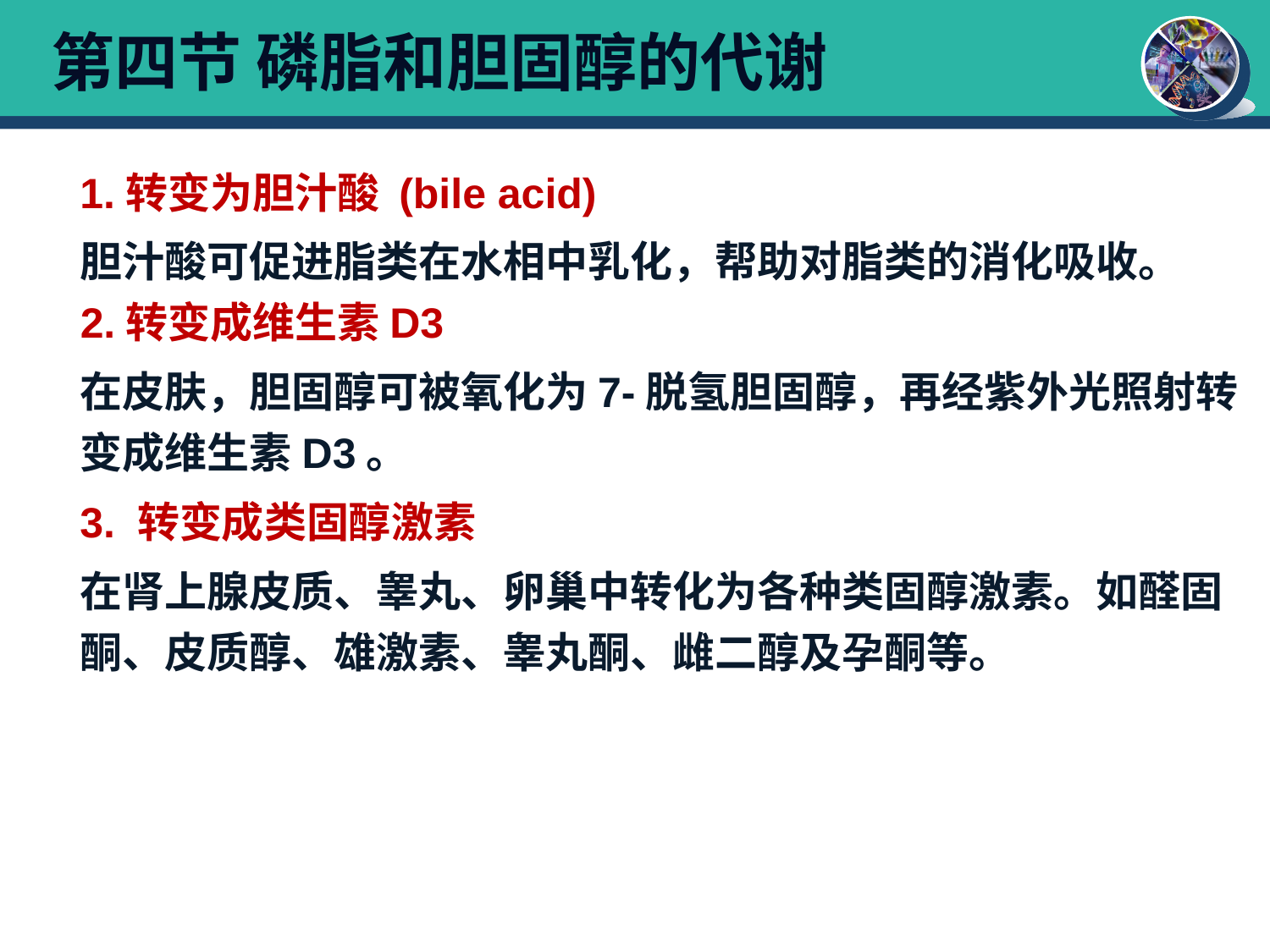

# 第四节 磷脂和胆固醇的代谢
1.转变为胆汁酸 (bile acid)
胆汁酸可促进脂类在水相中乳化，帮助对脂类的消化吸收。        2.转变成维生素D3
在皮肤，胆固醇可被氧化为7-脱氢胆固醇，再经紫外光照射转变成维生素D3。
3. 转变成类固醇激素
在肾上腺皮质、睾丸、卵巢中转化为各种类固醇激素。如醛固酮、皮质醇、雄激素、睾丸酮、雌二醇及孕酮等。